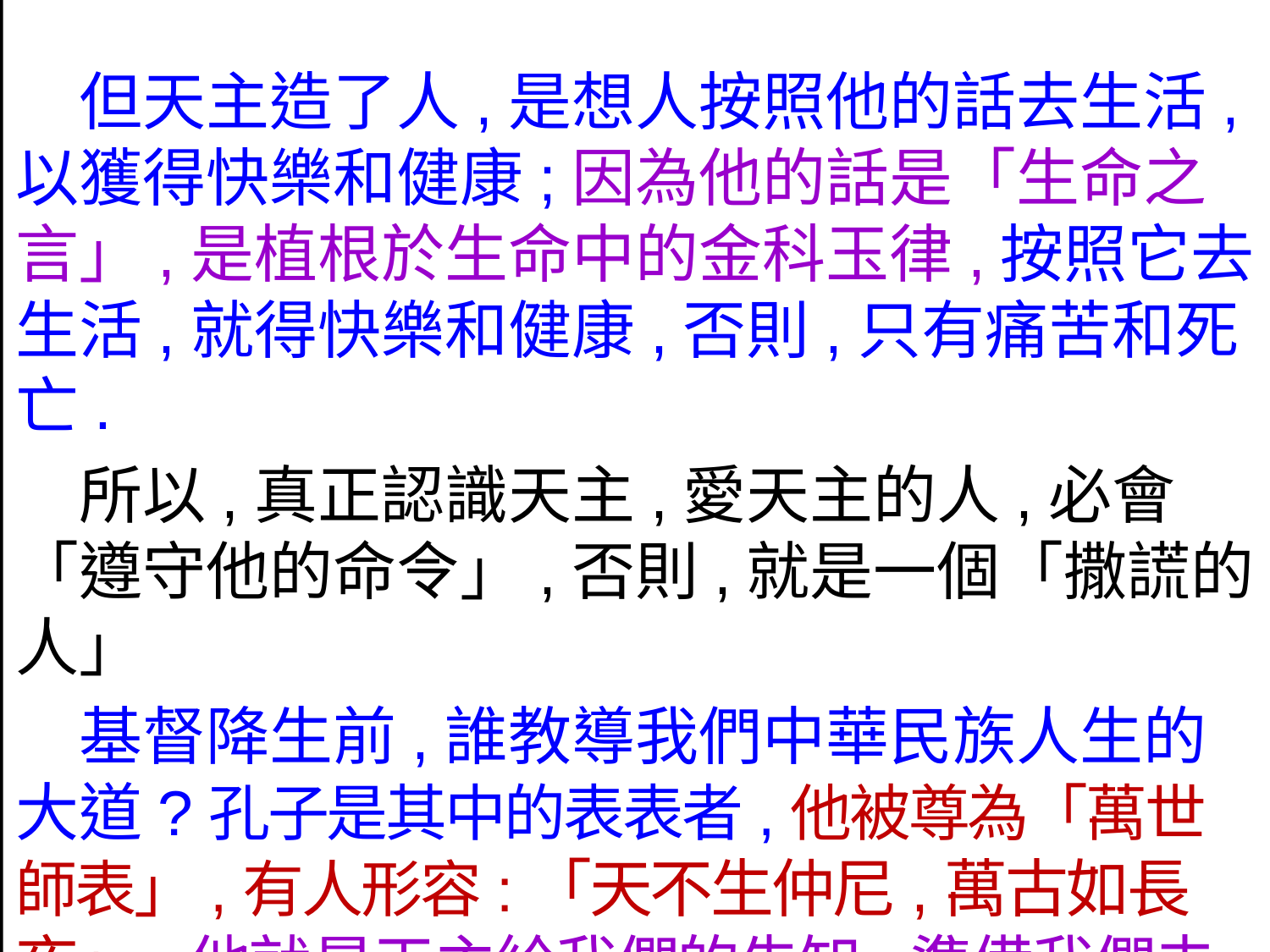

但天主造了人,是想人按照他的話去生活,以獲得快樂和健康;因為他的話是「生命之言」,是植根於生命中的金科玉律,按照它去生活,就得快樂和健康,否則,只有痛苦和死亡.
所以,真正認識天主,愛天主的人,必會「遵守他的命令」,否則,就是一個「撒謊的人」
基督降生前,誰教導我們中華民族人生的大道?孔子是其中的表表者,他被尊為「萬世師表」,有人形容:「天不生仲尼,萬古如長夜」,他就是天主給我們的先知,準備我們去迎接基督的.